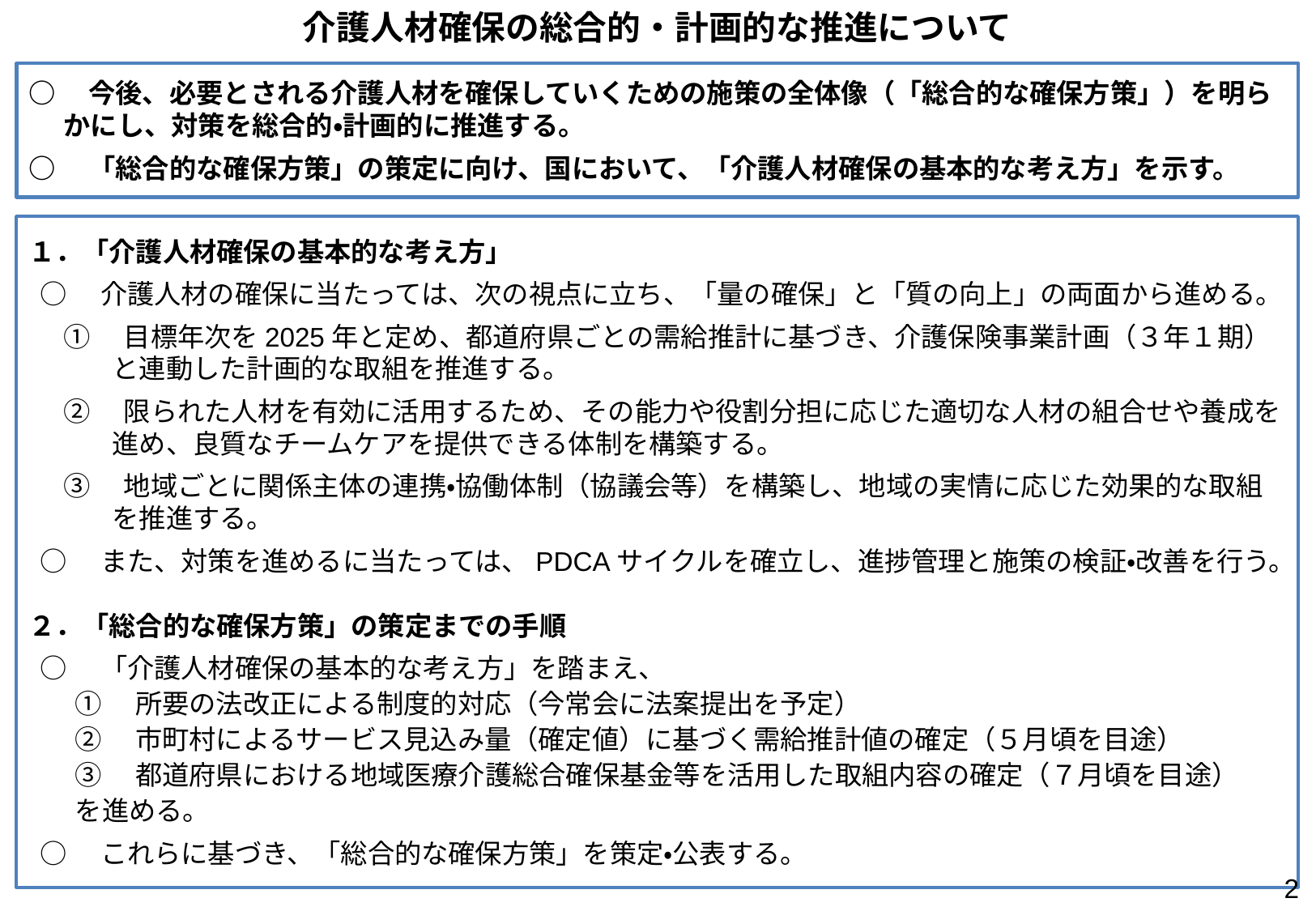

介護人材確保の総合的・計画的な推進について
○　今後、必要とされる介護人材を確保していくための施策の全体像（「総合的な確保方策」）を明らかにし、対策を総合的・計画的に推進する。
○　「総合的な確保方策」の策定に向け、国において、「介護人材確保の基本的な考え方」を示す。
１．「介護人材確保の基本的な考え方」
○　介護人材の確保に当たっては、次の視点に立ち、「量の確保」と「質の向上」の両面から進める。
①　目標年次を2025年と定め、都道府県ごとの需給推計に基づき、介護保険事業計画（３年１期）と連動した計画的な取組を推進する。
②　限られた人材を有効に活用するため、その能力や役割分担に応じた適切な人材の組合せや養成を進め、良質なチームケアを提供できる体制を構築する。
③　地域ごとに関係主体の連携・協働体制（協議会等）を構築し、地域の実情に応じた効果的な取組を推進する。
○　また、対策を進めるに当たっては、PDCAサイクルを確立し、進捗管理と施策の検証・改善を行う。

２．「総合的な確保方策」の策定までの手順
○　「介護人材確保の基本的な考え方」を踏まえ、
①　所要の法改正による制度的対応（今常会に法案提出を予定）
②　市町村によるサービス見込み量（確定値）に基づく需給推計値の確定（５月頃を目途）
③　都道府県における地域医療介護総合確保基金等を活用した取組内容の確定（７月頃を目途）
を進める。
○　これらに基づき、「総合的な確保方策」を策定・公表する。
2